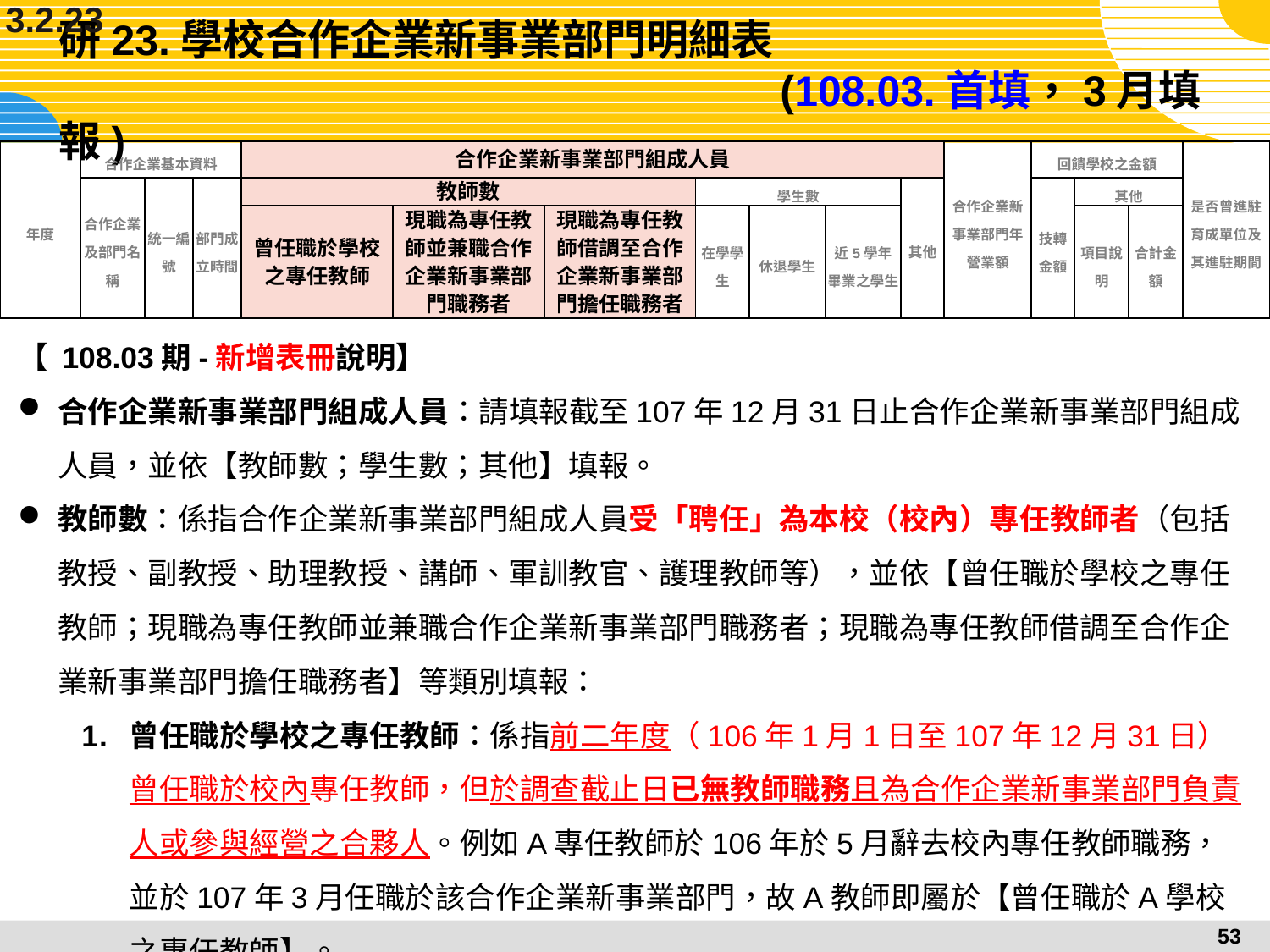

3.2.23
# 研23.學校合作企業新事業部門明細表								         	        (108.03.首填，3月填報)
| 年度 | 合作企業基本資料 |  |  | 合作企業新事業部門組成人員 |  |  |  |  |  |  | 合作企業新事業部門年營業額 | 回饋學校之金額 |  |  | 是否曾進駐育成單位及其進駐期間 |
| --- | --- | --- | --- | --- | --- | --- | --- | --- | --- | --- | --- | --- | --- | --- | --- |
|  | 合作企業及部門名稱 | 統一編號 | 部門成立時間 | 教師數 |  |  | 學生數 |  |  | 其他 |  | 技轉金額 | 其他 |  |  |
|  |  |  |  | 曾任職於學校之專任教師 | 現職為專任教師並兼職合作企業新事業部門職務者 | 現職為專任教師借調至合作企業新事業部門擔任職務者 | 在學學生 | 休退學生 | 近5學年畢業之學生 |  |  |  | 項目說明 | 合計金額 |  |
【 108.03期-新增表冊說明】
合作企業新事業部門組成人員：請填報截至107年12月31日止合作企業新事業部門組成人員，並依【教師數；學生數；其他】填報。
教師數：係指合作企業新事業部門組成人員受「聘任」為本校（校內）專任教師者（包括教授、副教授、助理教授、講師、軍訓教官、護理教師等），並依【曾任職於學校之專任教師；現職為專任教師並兼職合作企業新事業部門職務者；現職為專任教師借調至合作企業新事業部門擔任職務者】等類別填報：
曾任職於學校之專任教師：係指前二年度（106年1月1日至107年12月31日）曾任職於校內專任教師，但於調查截止日已無教師職務且為合作企業新事業部門負責人或參與經營之合夥人。例如A專任教師於106年於5月辭去校內專任教師職務，並於107年3月任職於該合作企業新事業部門，故A教師即屬於【曾任職於A學校之專任教師】。